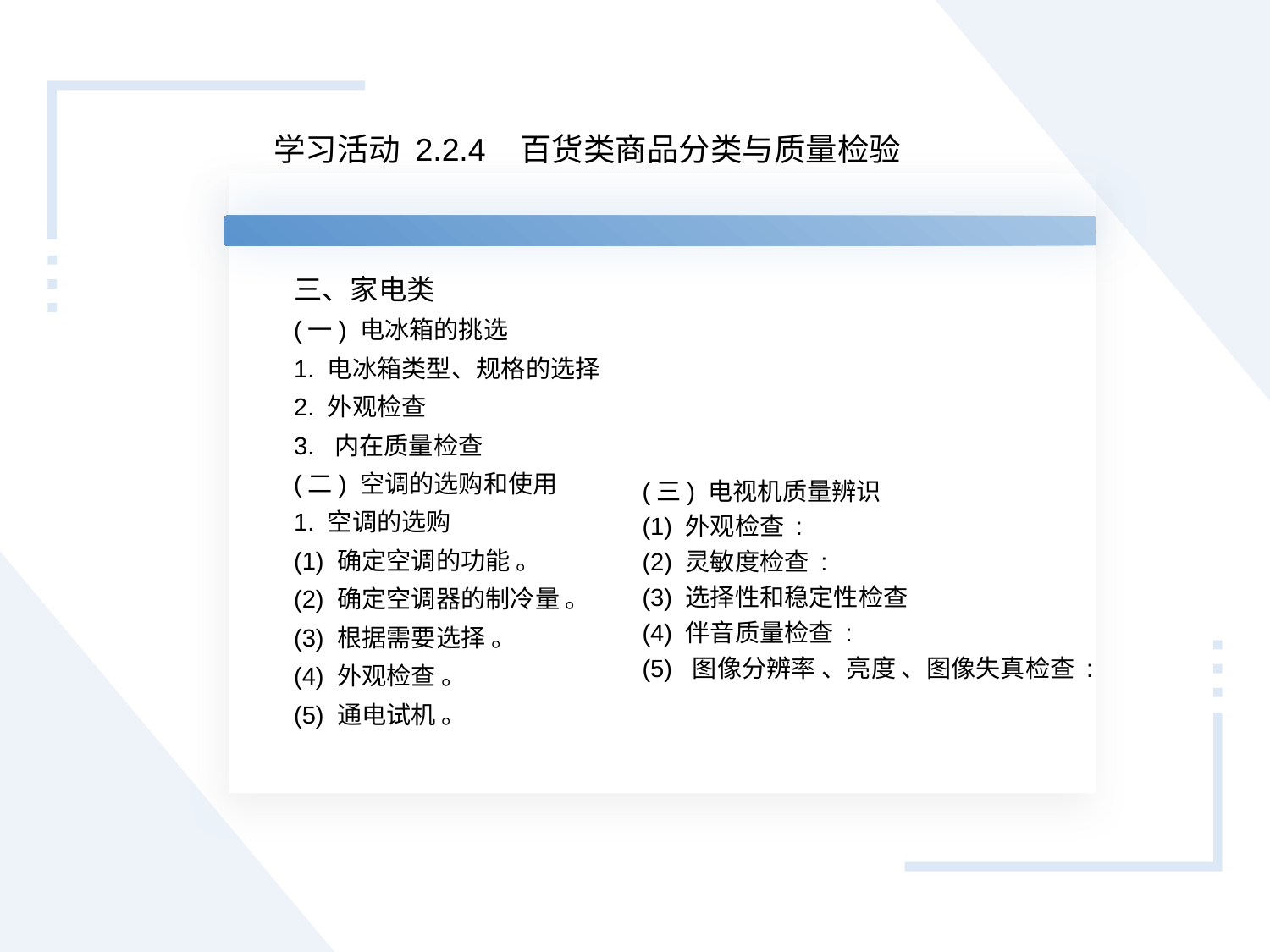

学习活动 2.2.4   百货类商品分类与质量检验

三、家电类
(一) 电冰箱的挑选1. 电冰箱类型、规格的选择2. 外观检查3.  内在质量检查
(二) 空调的选购和使用
1. 空调的选购
(1) 确定空调的功能 。
(2) 确定空调器的制冷量 。
(3) 根据需要选择 。
(4) 外观检查 。
(5) 通电试机 。
(三) 电视机质量辨识(1) 外观检查 :
(2) 灵敏度检查 :
(3) 选择性和稳定性检查
(4) 伴音质量检查 :
(5)  图像分辨率 、亮度 、图像失真检查 :